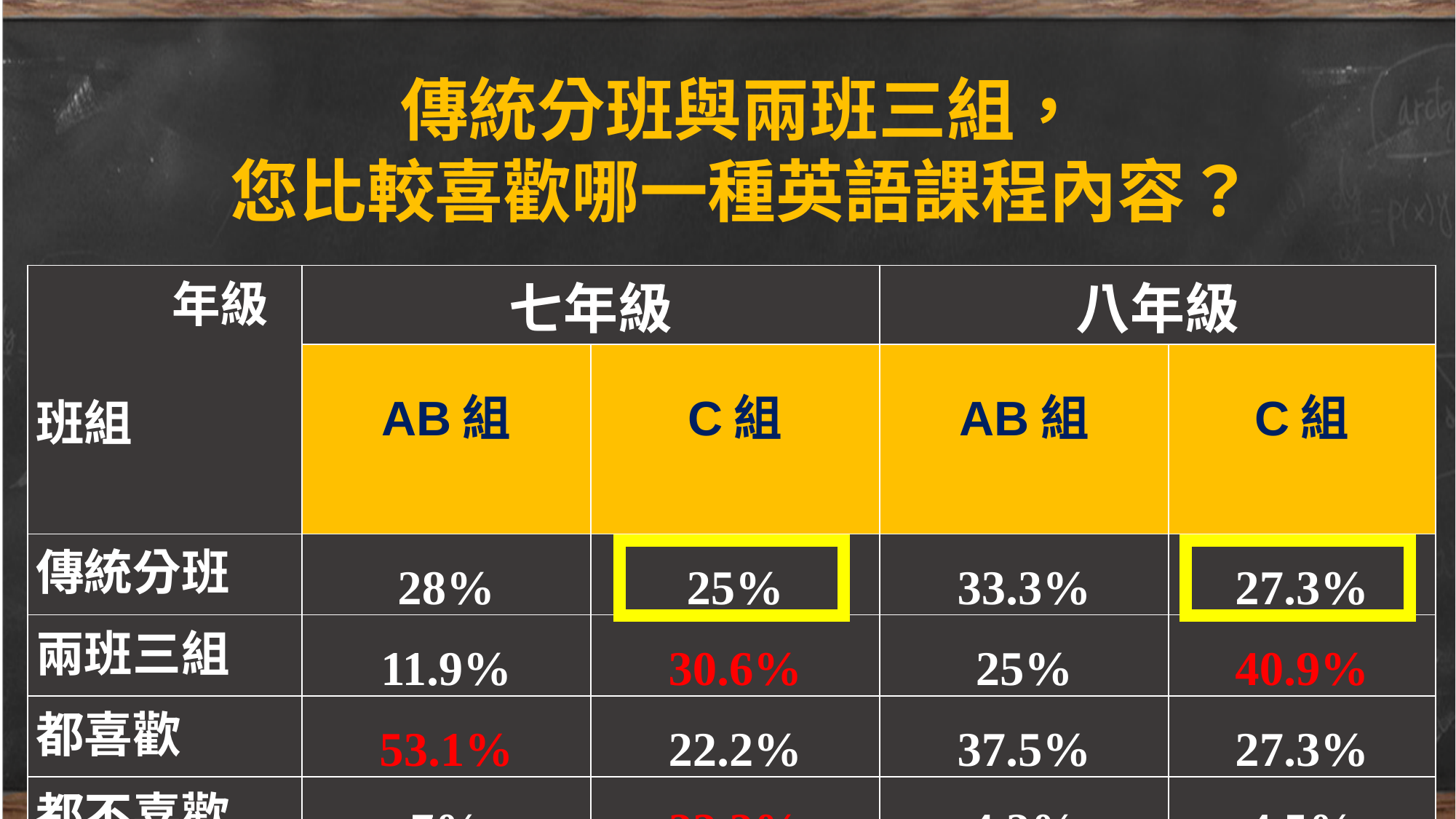

# 傳統分班與兩班三組， 您比較喜歡哪一種英語課程內容？
| 年級 班組 | 七年級 |  | 八年級 |  |
| --- | --- | --- | --- | --- |
|  | AB組 | C組 | AB組 | C組 |
| 傳統分班 | 28% | 25% | 33.3% | 27.3% |
| 兩班三組 | 11.9% | 30.6% | 25% | 40.9% |
| 都喜歡 | 53.1% | 22.2% | 37.5% | 27.3% |
| 都不喜歡 | 7% | 22.2% | 4.2% | 4.5% |